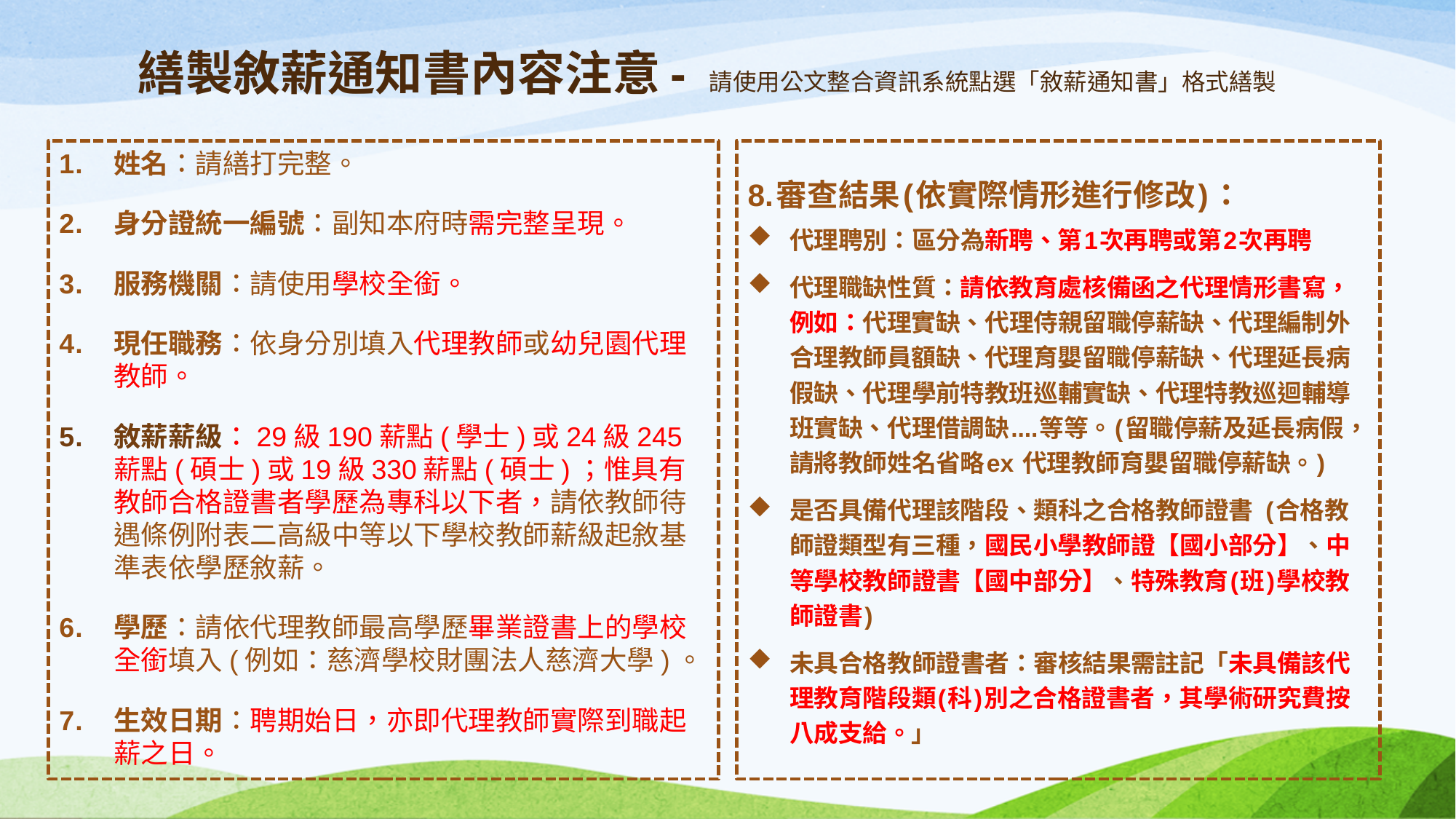

# 繕製敘薪通知書內容注意- 請使用公文整合資訊系統點選「敘薪通知書」格式繕製

8.審查結果(依實際情形進行修改)：
代理聘別：區分為新聘、第1次再聘或第2次再聘
代理職缺性質：請依教育處核備函之代理情形書寫，例如：代理實缺、代理侍親留職停薪缺、代理編制外合理教師員額缺、代理育嬰留職停薪缺、代理延長病假缺、代理學前特教班巡輔實缺、代理特教巡迴輔導班實缺、代理借調缺....等等。(留職停薪及延長病假，請將教師姓名省略ex 代理教師育嬰留職停薪缺。)
是否具備代理該階段、類科之合格教師證書  (合格教師證類型有三種，國民小學教師證【國小部分】、中等學校教師證書【國中部分】、特殊教育(班)學校教師證書)
未具合格教師證書者：審核結果需註記「未具備該代理教育階段類(科)別之合格證書者，其學術研究費按八成支給。」
姓名：請繕打完整。
身分證統一編號：副知本府時需完整呈現。
服務機關：請使用學校全銜。
現任職務：依身分別填入代理教師或幼兒園代理教師。
敘薪薪級：29級190薪點(學士)或24級245薪點(碩士)或19級330薪點(碩士)；惟具有教師合格證書者學歷為專科以下者，請依教師待遇條例附表二高級中等以下學校教師薪級起敘基準表依學歷敘薪。
學歷：請依代理教師最高學歷畢業證書上的學校全銜填入(例如：慈濟學校財團法人慈濟大學)。
生效日期：聘期始日，亦即代理教師實際到職起薪之日。